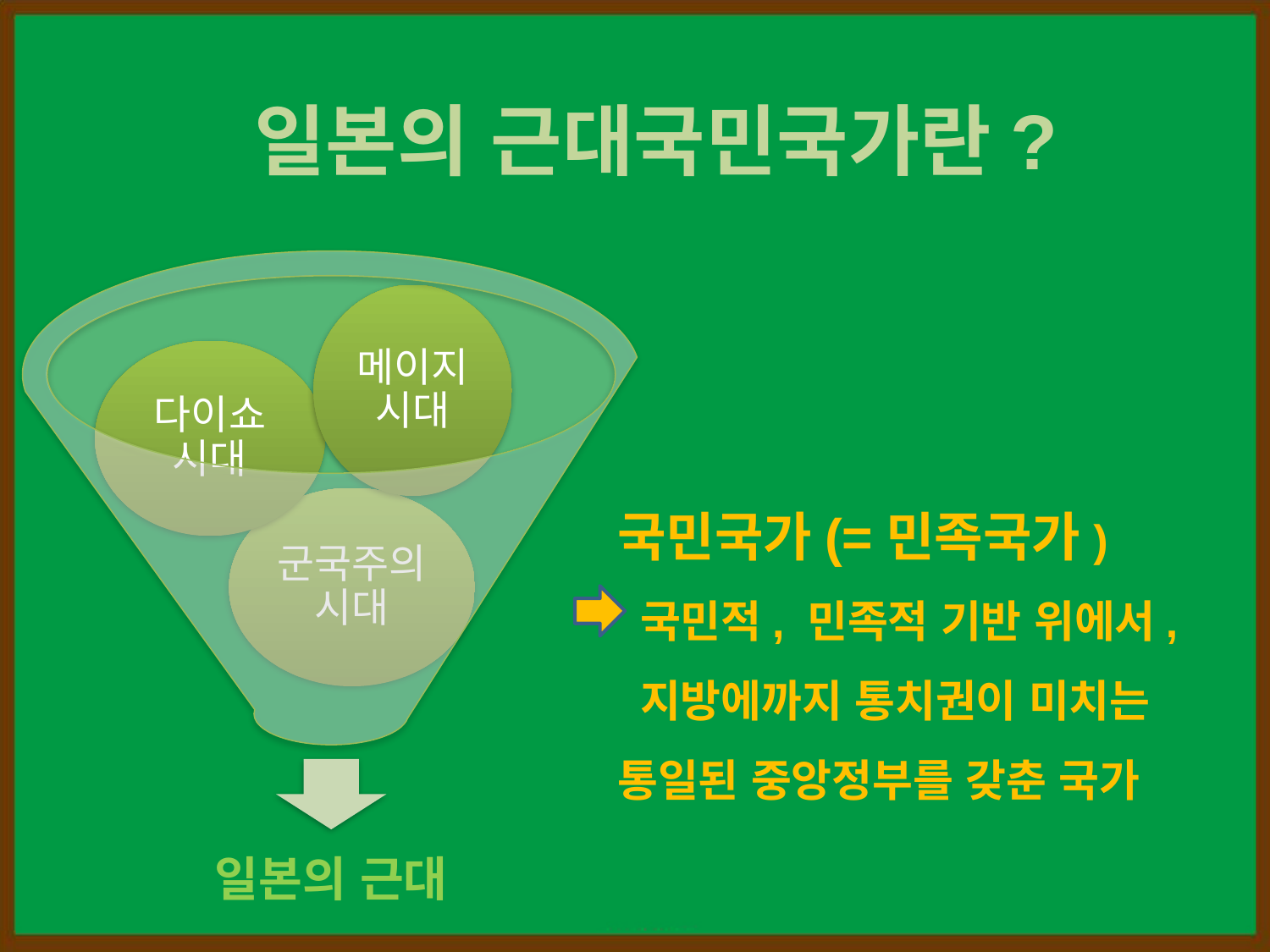

일본의 근대국민국가란?
일본의 근대
군국주의 시대
다이쇼 시대
메이지 시대
국민국가(=민족국가)
 국민적, 민족적 기반 위에서,
 지방에까지 통치권이 미치는
통일된 중앙정부를 갖춘 국가